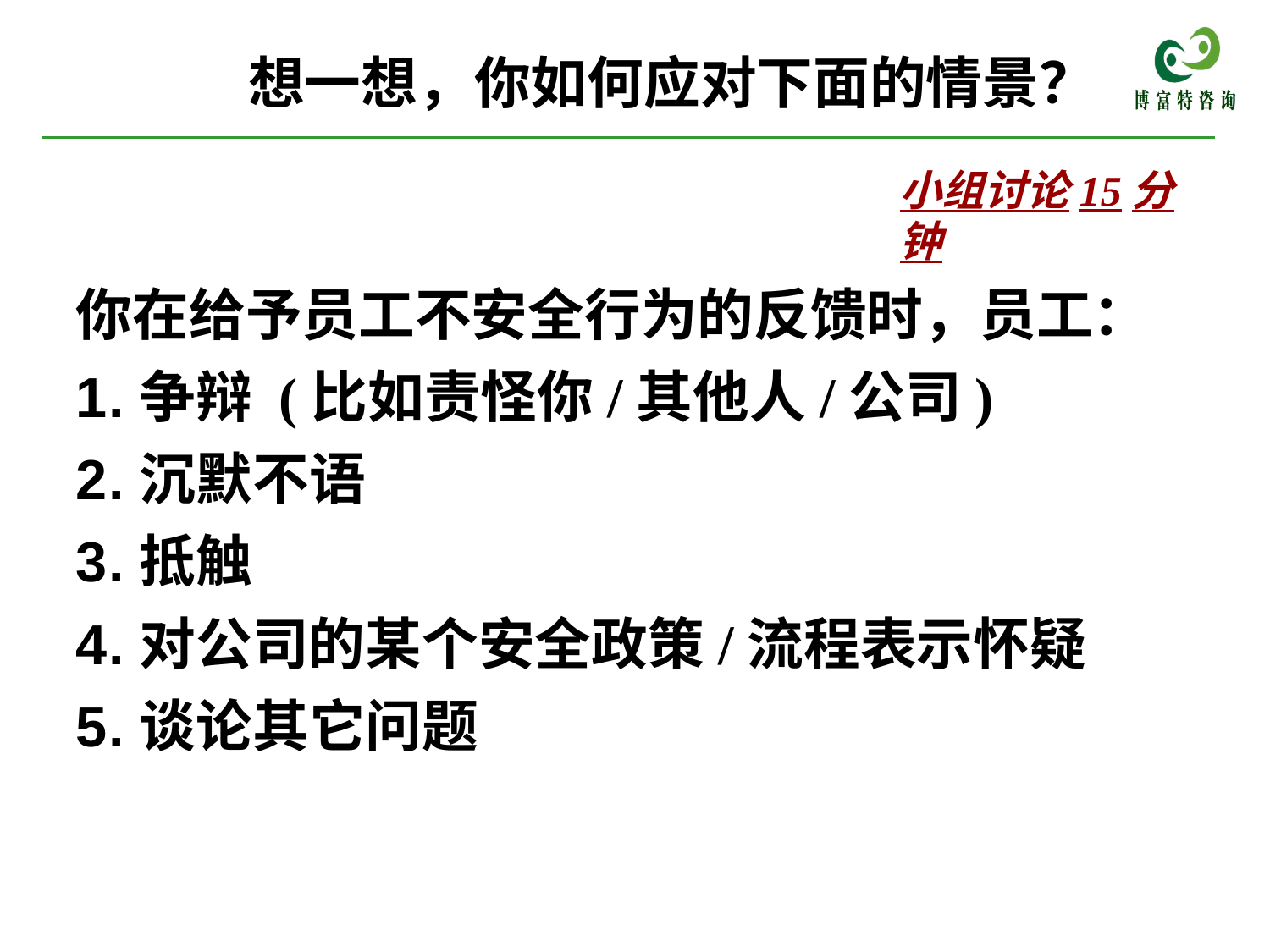

# 想一想，你如何应对下面的情景？
小组讨论15分钟
你在给予员工不安全行为的反馈时，员工：
争辩 (比如责怪你/其他人/公司)
沉默不语
抵触
对公司的某个安全政策/流程表示怀疑
谈论其它问题